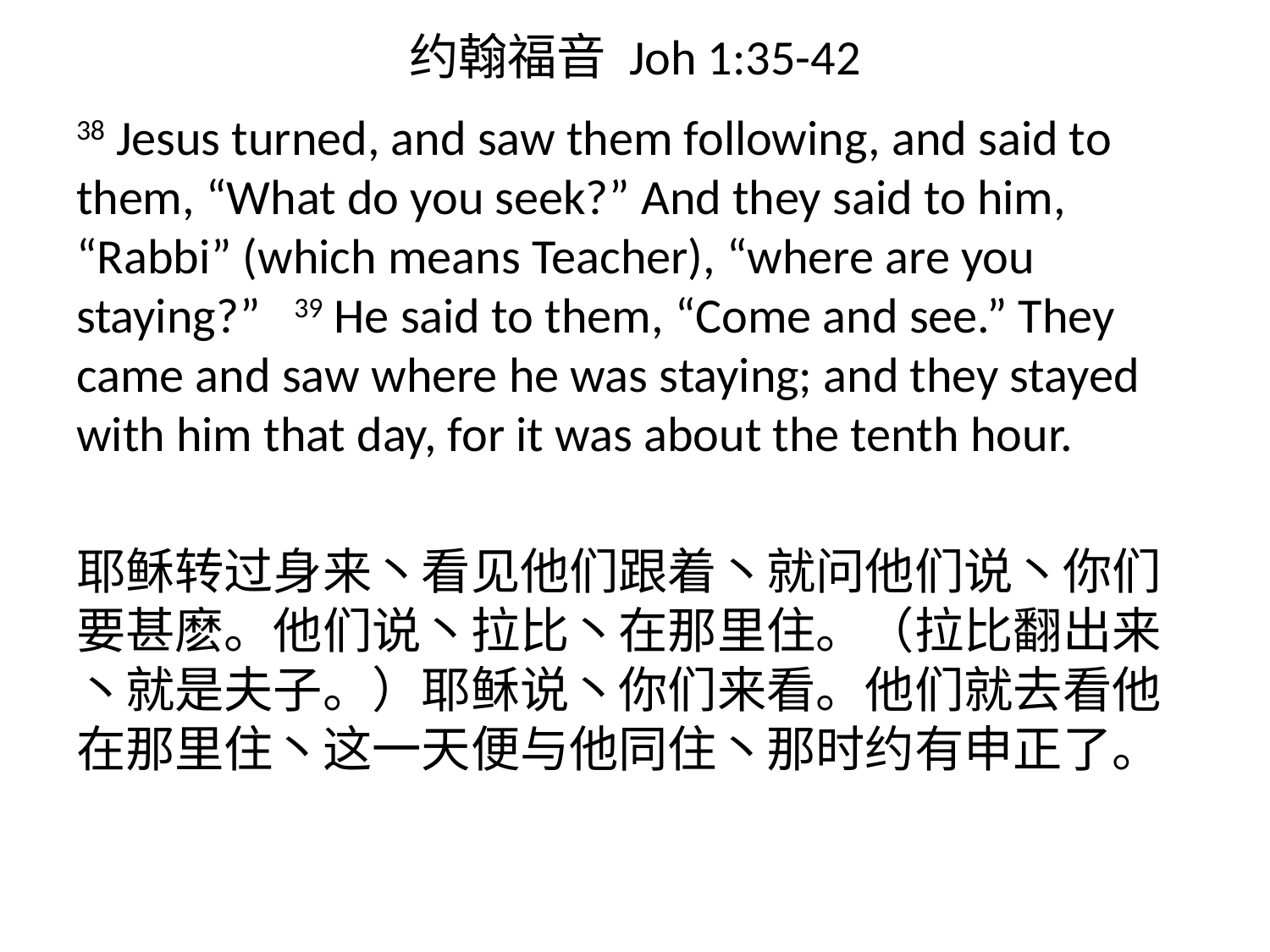

# 约翰福音 Joh 1:35-42
38 Jesus turned, and saw them following, and said to them, “What do you seek?” And they said to him, “Rabbi” (which means Teacher), “where are you staying?”   39 He said to them, “Come and see.” They came and saw where he was staying; and they stayed with him that day, for it was about the tenth hour.

耶稣转过身来丶看见他们跟着丶就问他们说丶你们要甚麽。他们说丶拉比丶在那里住。（拉比翻出来丶就是夫子。）耶稣说丶你们来看。他们就去看他在那里住丶这一天便与他同住丶那时约有申正了。